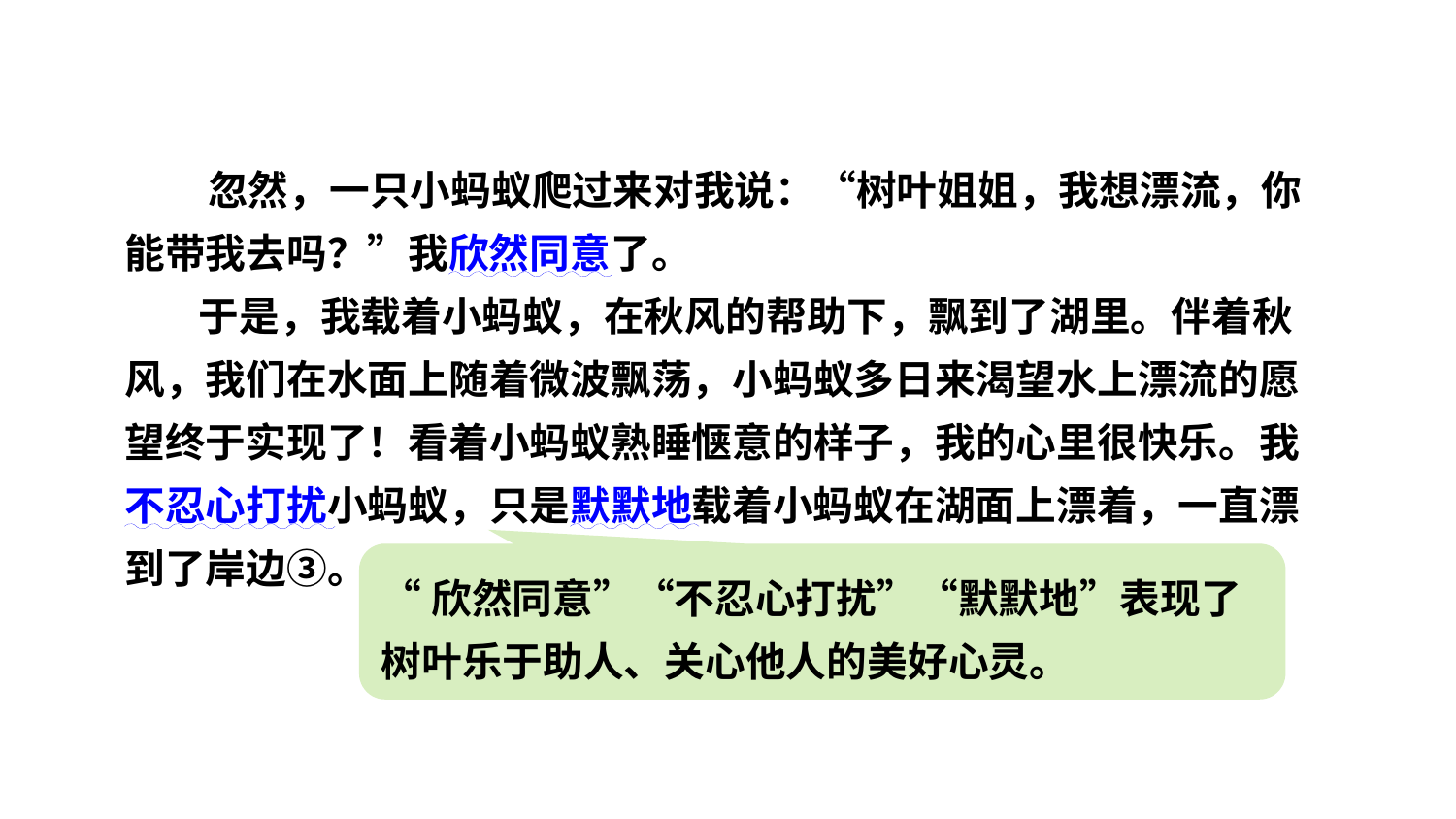

忽然，一只小蚂蚁爬过来对我说：“树叶姐姐，我想漂流，你能带我去吗？”我欣然同意了。
       于是，我载着小蚂蚁，在秋风的帮助下，飘到了湖里。伴着秋风，我们在水面上随着微波飘荡，小蚂蚁多日来渴望水上漂流的愿望终于实现了！看着小蚂蚁熟睡惬意的样子，我的心里很快乐。我不忍心打扰小蚂蚁，只是默默地载着小蚂蚁在湖面上漂着，一直漂到了岸边③。
“欣然同意”“不忍心打扰”“默默地”表现了树叶乐于助人、关心他人的美好心灵。